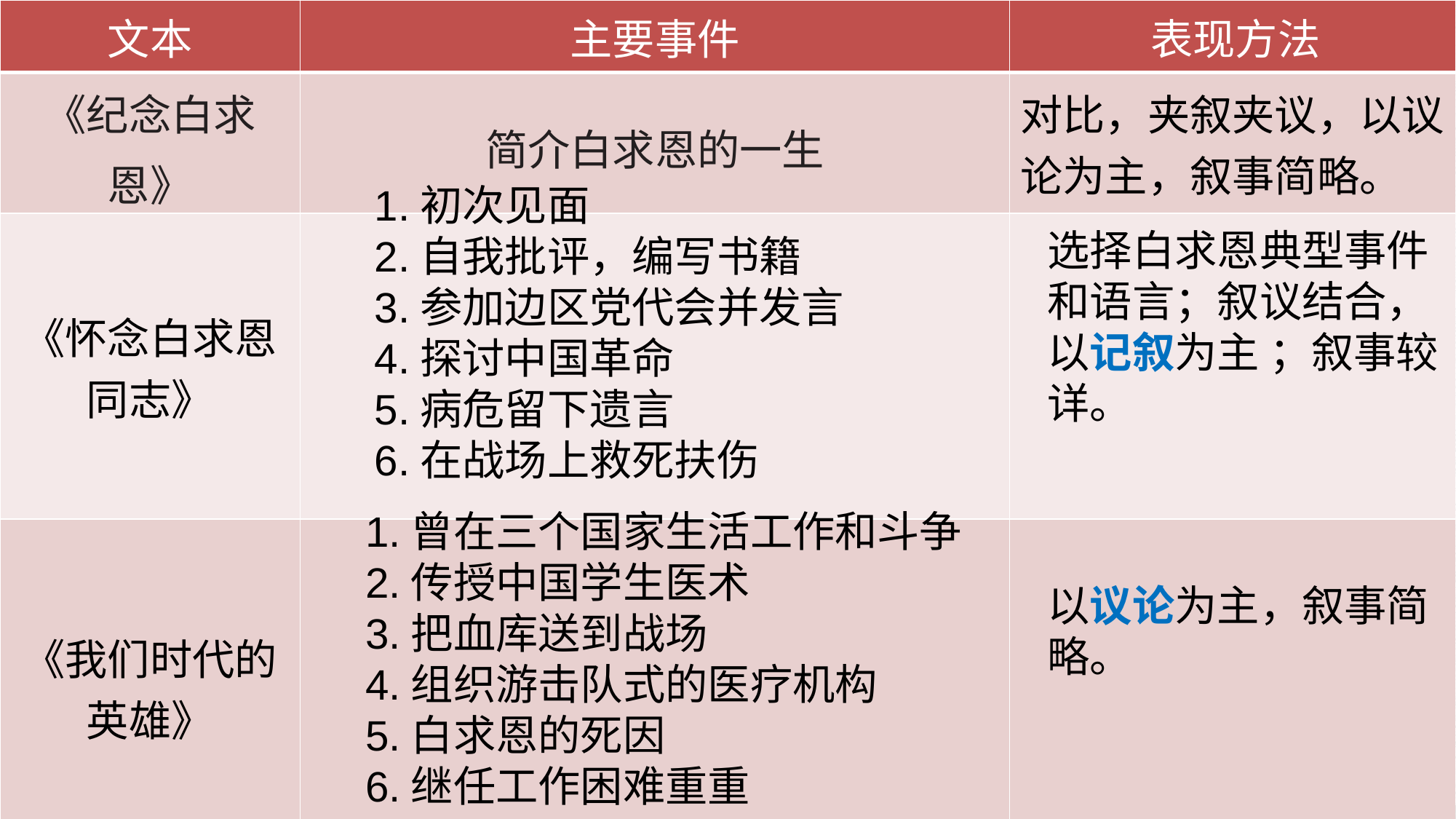

| 文本 | 主要事件 | 表现方法 |
| --- | --- | --- |
| 《纪念白求恩》 | 简介白求恩的一生 | 对比，夹叙夹议，以议论为主，叙事简略。 |
| 《怀念白求恩同志》 |  |  |
| 《我们时代的英雄》 |  |  |

1.初次见面
2.自我批评，编写书籍
3.参加边区党代会并发言
4.探讨中国革命
5.病危留下遗言
6.在战场上救死扶伤
选择白求恩典型事件和语言；叙议结合，以记叙为主 ；叙事较详。
1.曾在三个国家生活工作和斗争
2.传授中国学生医术
3.把血库送到战场
4.组织游击队式的医疗机构
5.白求恩的死因
6.继任工作困难重重
以议论为主，叙事简略。